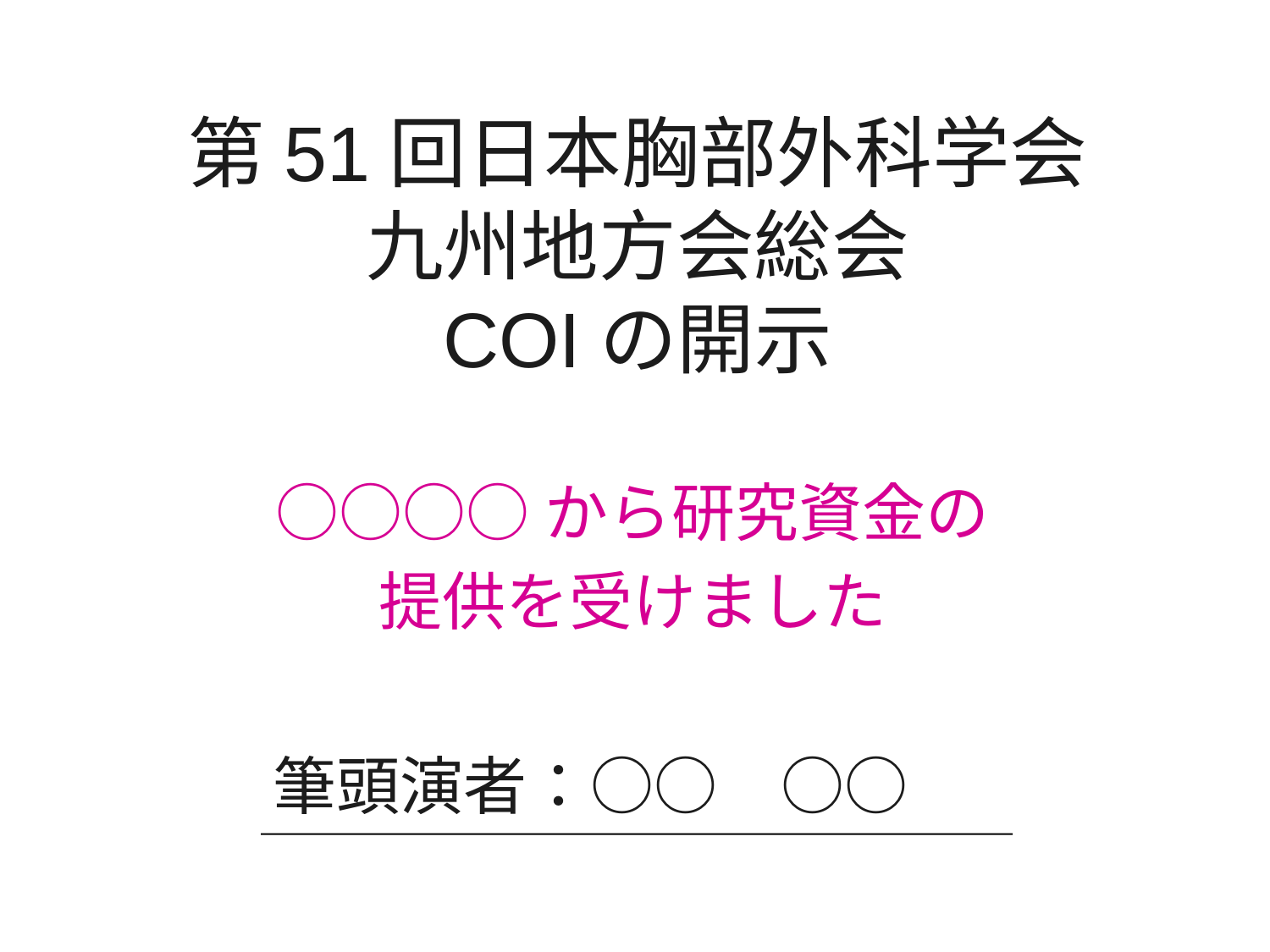

第51回日本胸部外科学会
九州地方会総会
COIの開示
○○○○から研究資金の
提供を受けました
筆頭演者：○○　○○